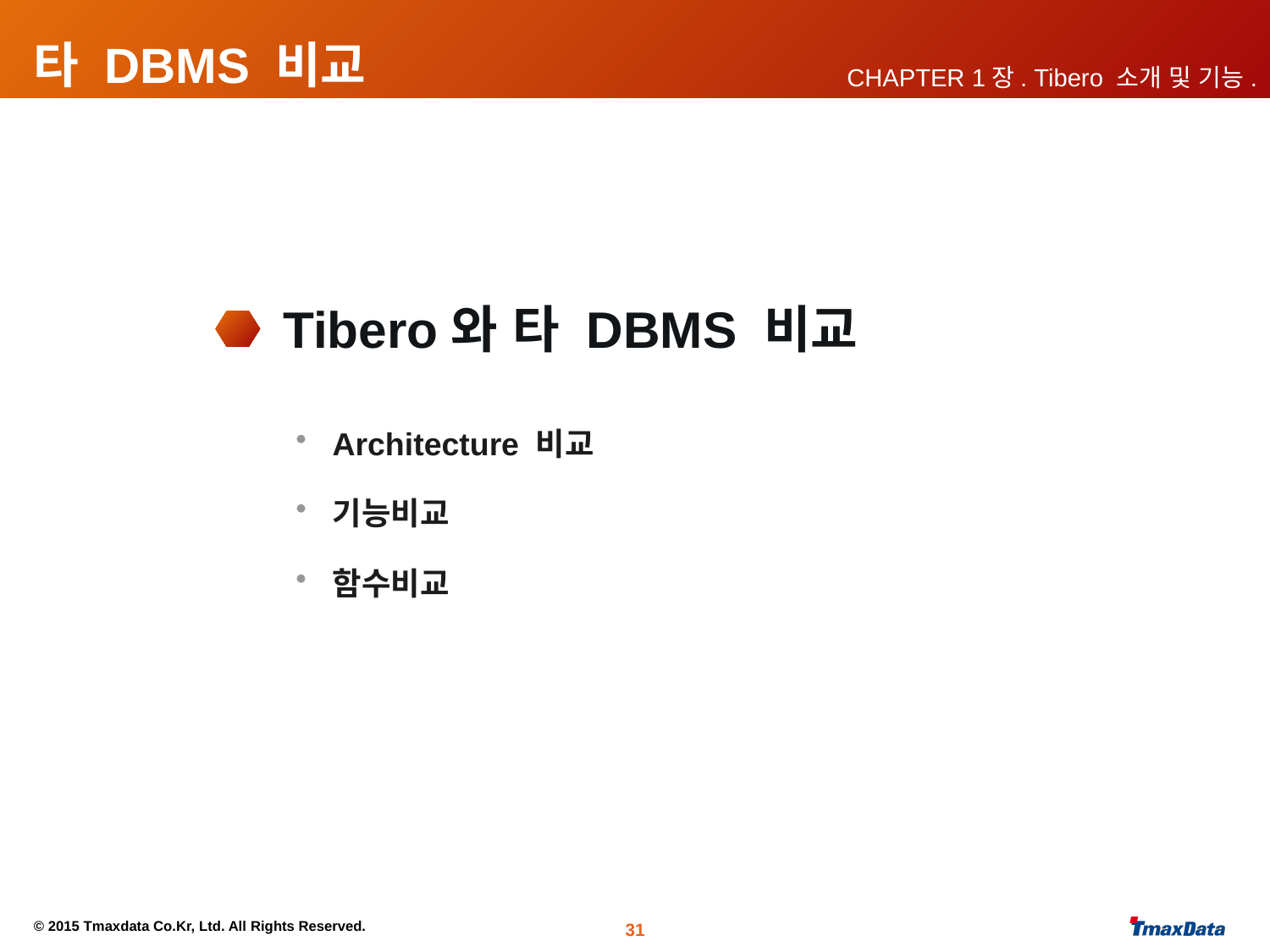

# 타 DBMS 비교
CHAPTER 1장. Tibero 소개 및 기능.
Tibero와 타 DBMS 비교

Architecture 비교
기능비교
함수비교